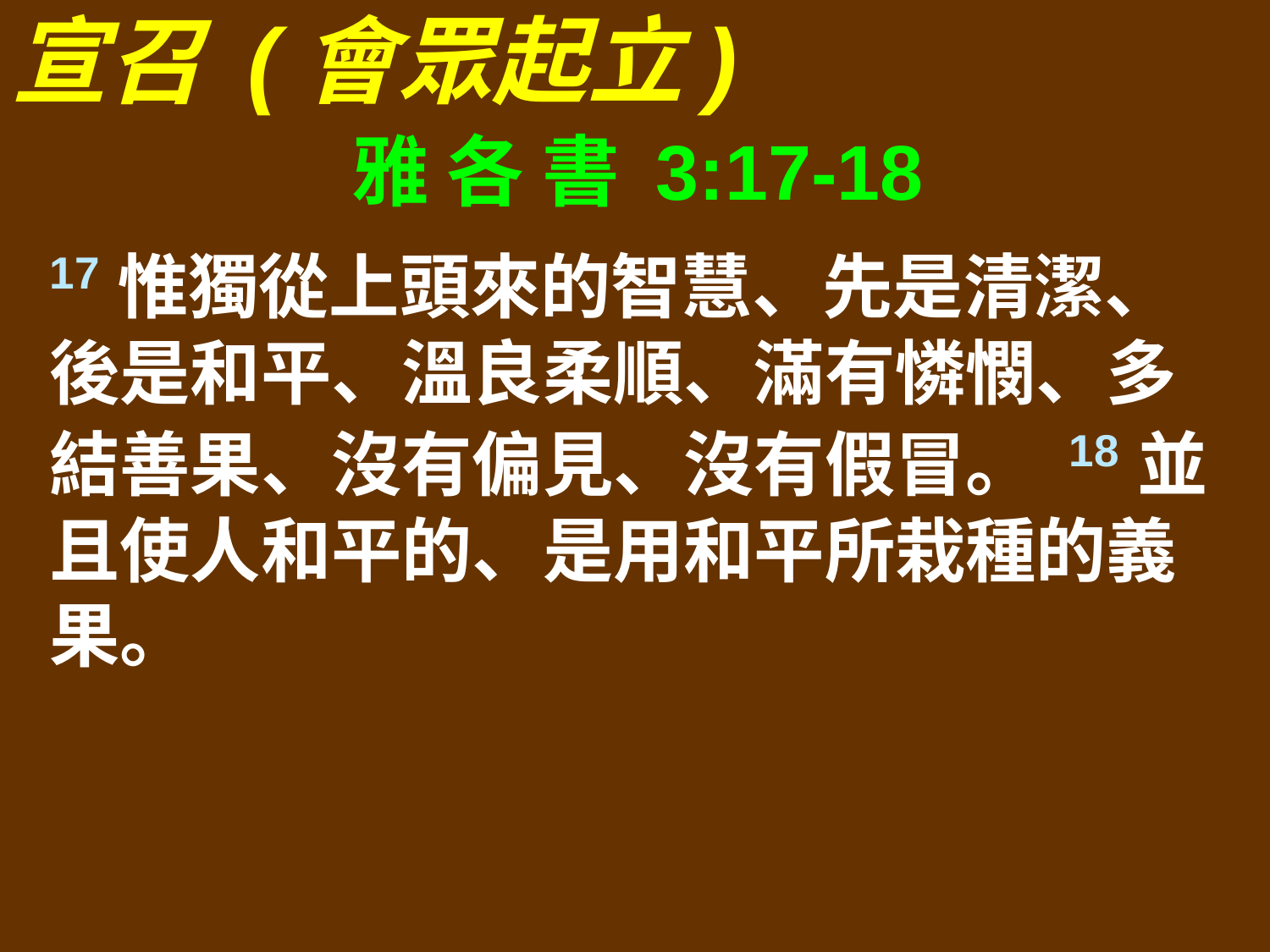

宣召 (會眾起立)
雅 各 書 3:17-18
17惟獨從上頭來的智慧、先是清潔、後是和平、溫良柔順、滿有憐憫、多結善果、沒有偏見、沒有假冒。 18並且使人和平的、是用和平所栽種的義果。